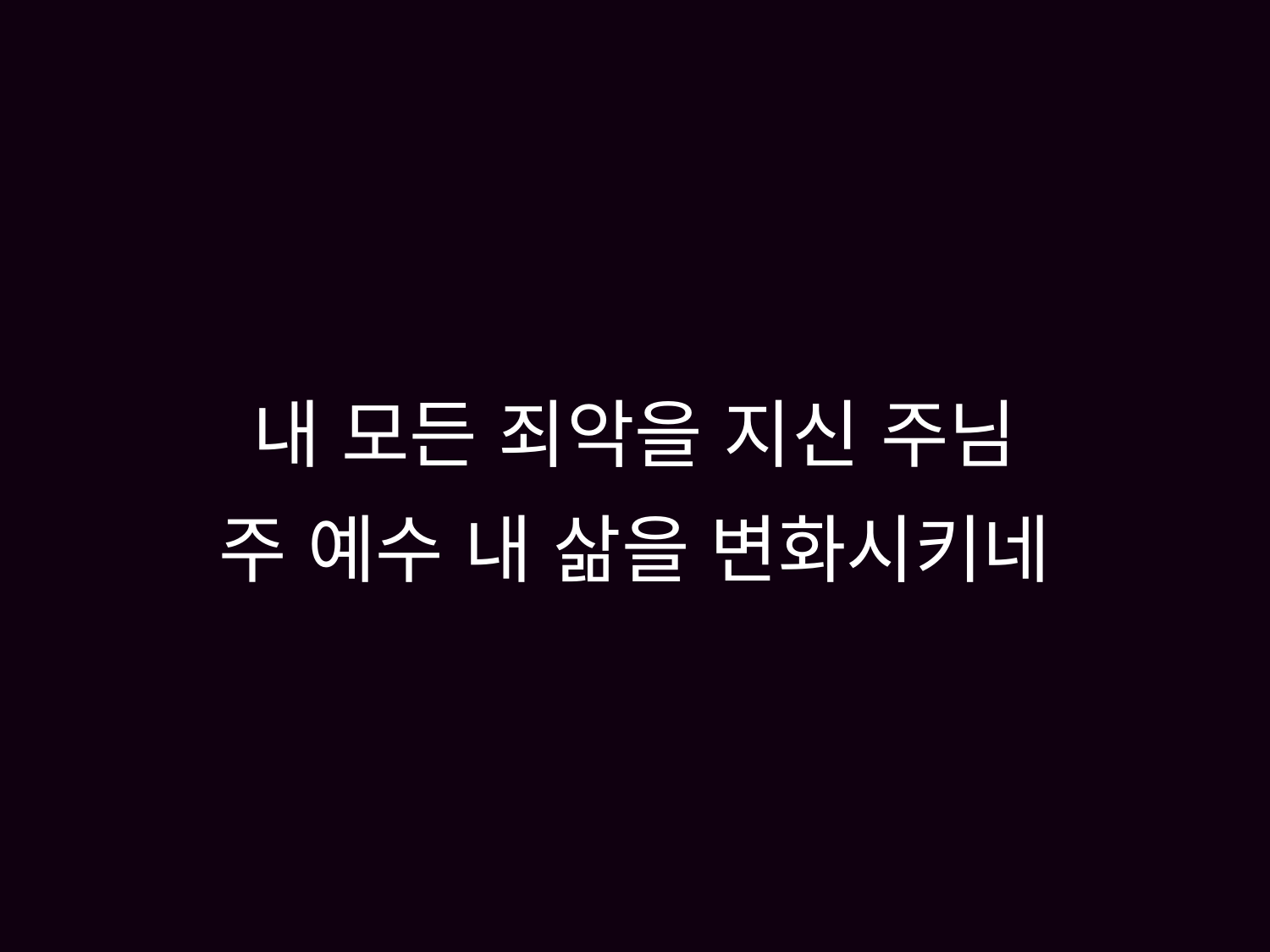

# 내 모든 죄악을 지신 주님 주 예수 내 삶을 변화시키네